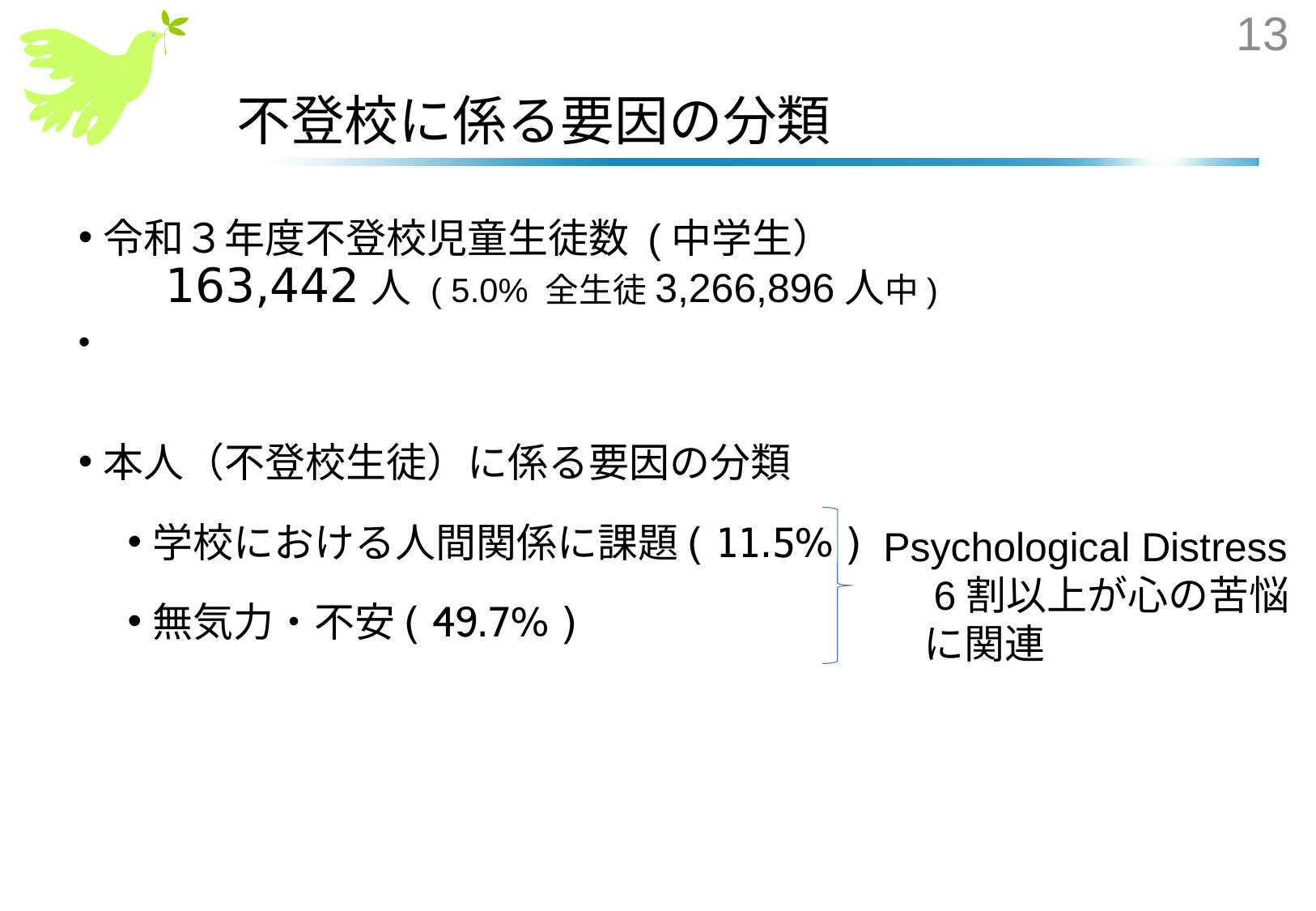

13
# 不登校に係る要因の分類
令和３年度不登校児童生徒数 (中学生）　
　 163,442人 ( 5.0% 全生徒3,266,896人中)

本人（不登校生徒）に係る要因の分類
学校における人間関係に課題( 11.5% )
無気力・不安( 49.7% )

Psychological Distress
　6割以上が心の苦悩
　に関連